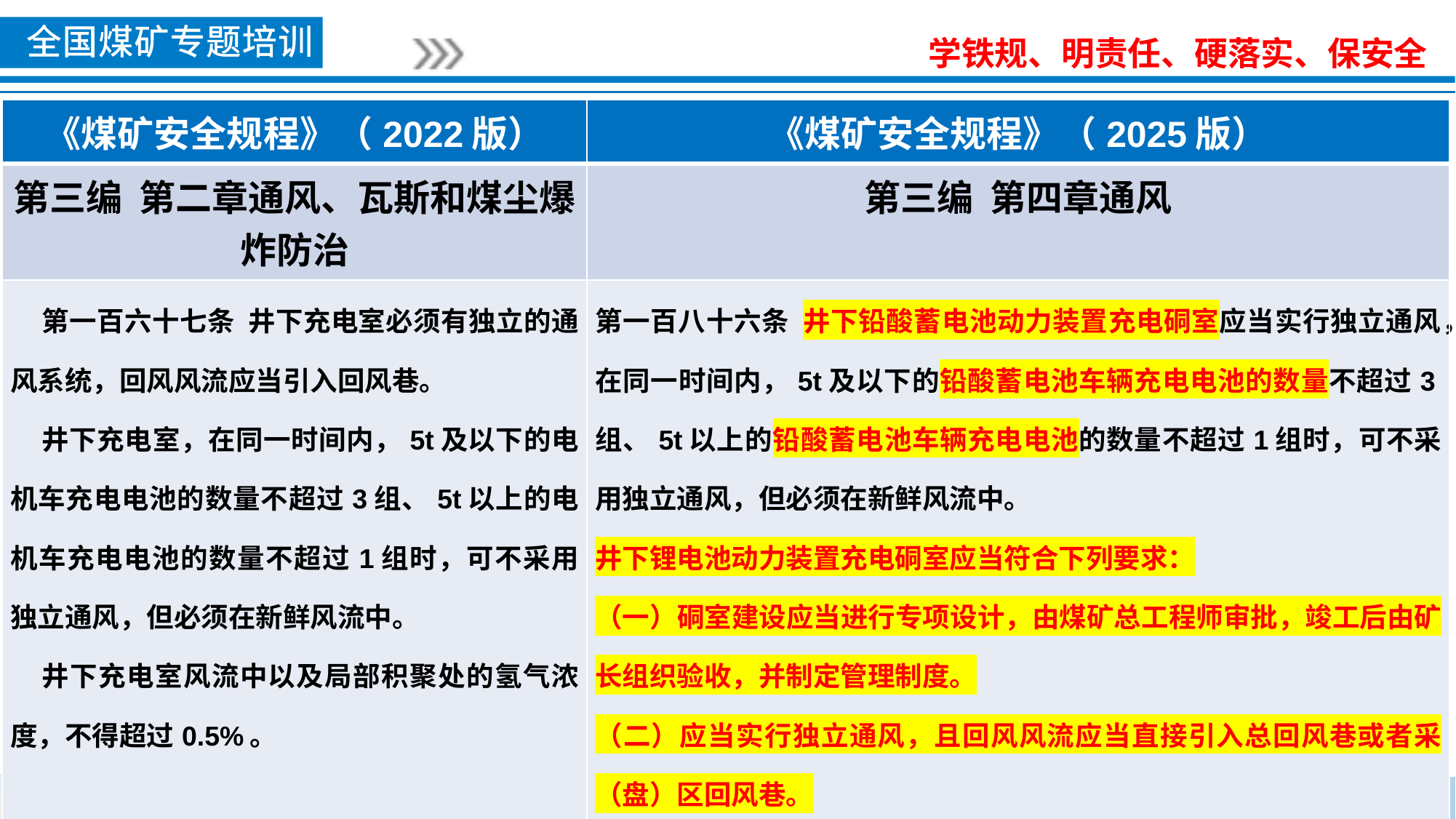

| 《煤矿安全规程》（2022版） | 《煤矿安全规程》（2025版） |
| --- | --- |
| 第三编 第二章通风、瓦斯和煤尘爆炸防治 | 第三编 第四章通风 |
| 第一百六十七条 井下充电室必须有独立的通风系统，回风风流应当引入回风巷。 井下充电室，在同一时间内，5t及以下的电机车充电电池的数量不超过3组、5t以上的电机车充电电池的数量不超过1组时，可不采用独立通风，但必须在新鲜风流中。 井下充电室风流中以及局部积聚处的氢气浓度，不得超过0.5%。 | 第一百八十六条 井下铅酸蓄电池动力装置充电硐室应当实行独立通风，在同一时间内，5t及以下的铅酸蓄电池车辆充电电池的数量不超过3组、5t以上的铅酸蓄电池车辆充电电池的数量不超过1组时，可不采用独立通风，但必须在新鲜风流中。 井下锂电池动力装置充电硐室应当符合下列要求： （一）硐室建设应当进行专项设计，由煤矿总工程师审批，竣工后由矿长组织验收，并制定管理制度。 （二）应当实行独立通风，且回风风流应当直接引入总回风巷或者采（盘）区回风巷。 （三）优先布置在岩层内，布置于煤层内时，必须采用砌碹或者锚网喷等不燃性材料支护。硐室内配置自动灭火装置，进风侧设置应急防火门。 （四）应当实行视频监视和甲烷、一氧化碳、氢气、烟雾、温度等参数自动监测，具备超限自动切断充电电源功能；充电机应当有故障监控与自动切断充电电源功能。 （五）充电时应当有人值守。 井下充电硐室风流中以及局部积聚处的氢气浓度，应当小于0.5%。 |